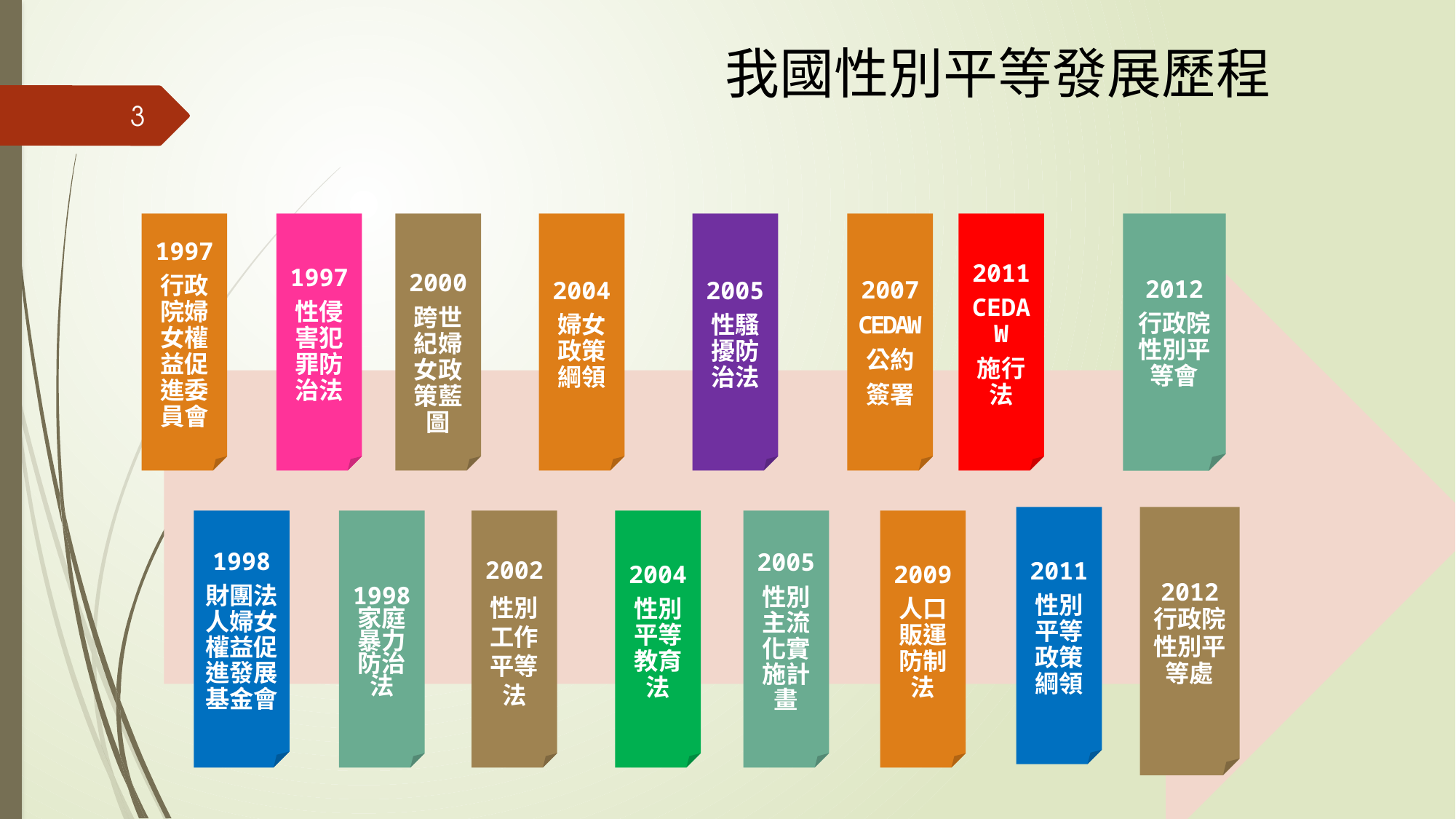

我國性別平等發展歷程
3
2007
CEDAW
公約簽署
2012
行政院性別平等處
2011
CEDAW
施行法
2011
性別平等政策綱領
2005
性別主流化實施計畫
2004
婦女政策綱領

2000
跨世紀婦女政策藍圖
1998
財團法人婦女權益促進發展基金會
1997
性侵害犯罪防治法

1998
家庭暴力防治法
1997
行政院婦女權益促進委員會
2002
性別工作平等法
2004
性別平等教育法
2005
性騷擾防治法
2012
行政院性別平等會
2009
人口販運防制法